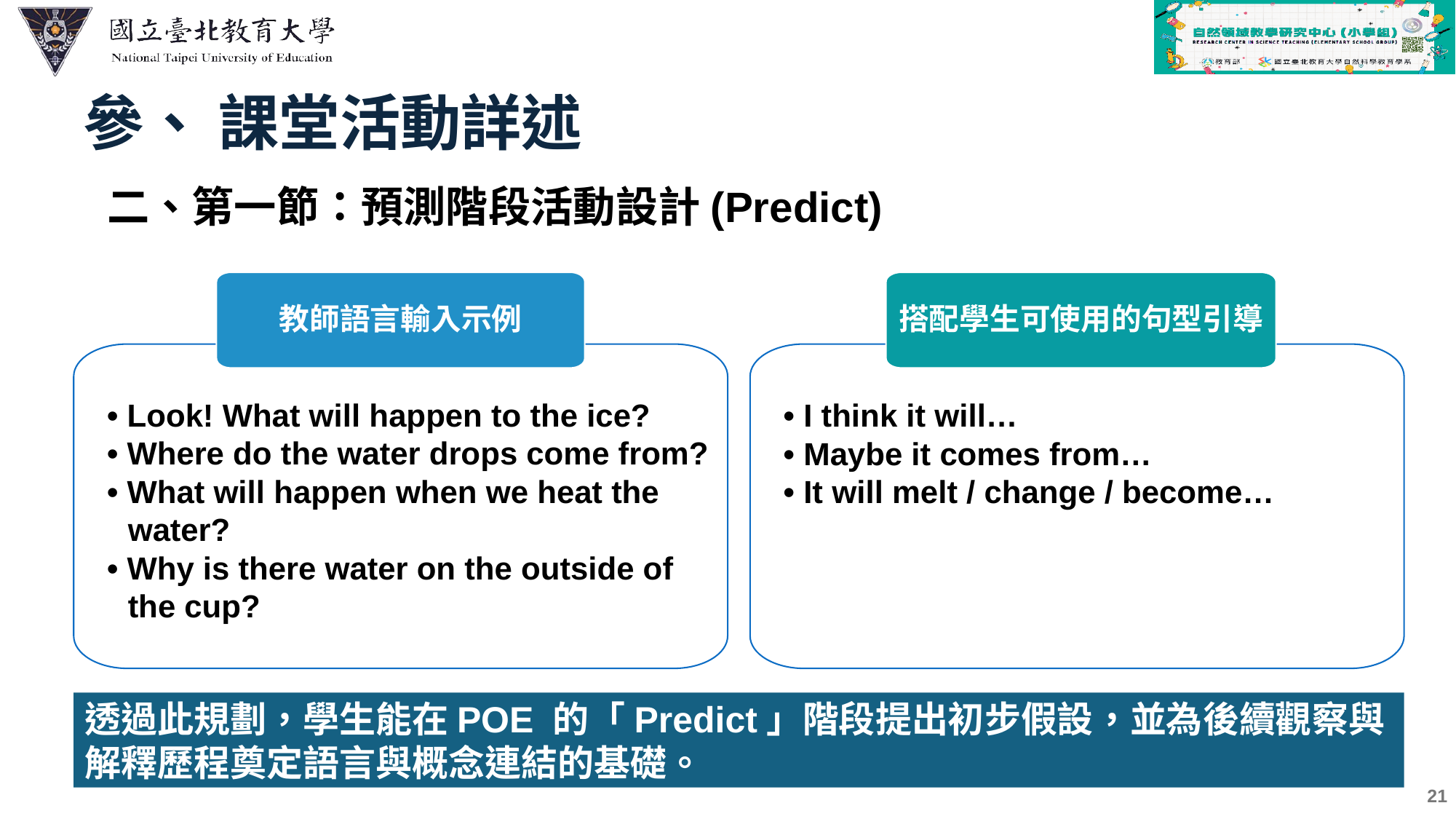

參、 課堂活動詳述
二、第一節：預測階段活動設計(Predict)
教師語言輸入示例
搭配學生可使用的句型引導

• Look! What will happen to the ice?
• Where do the water drops come from?
• What will happen when we heat the water?
• Why is there water on the outside of the cup?
• I think it will…
• Maybe it comes from…
• It will melt / change / become…
透過此規劃，學生能在POE 的「Predict」階段提出初步假設，並為後續觀察與解釋歷程奠定語言與概念連結的基礎。
21